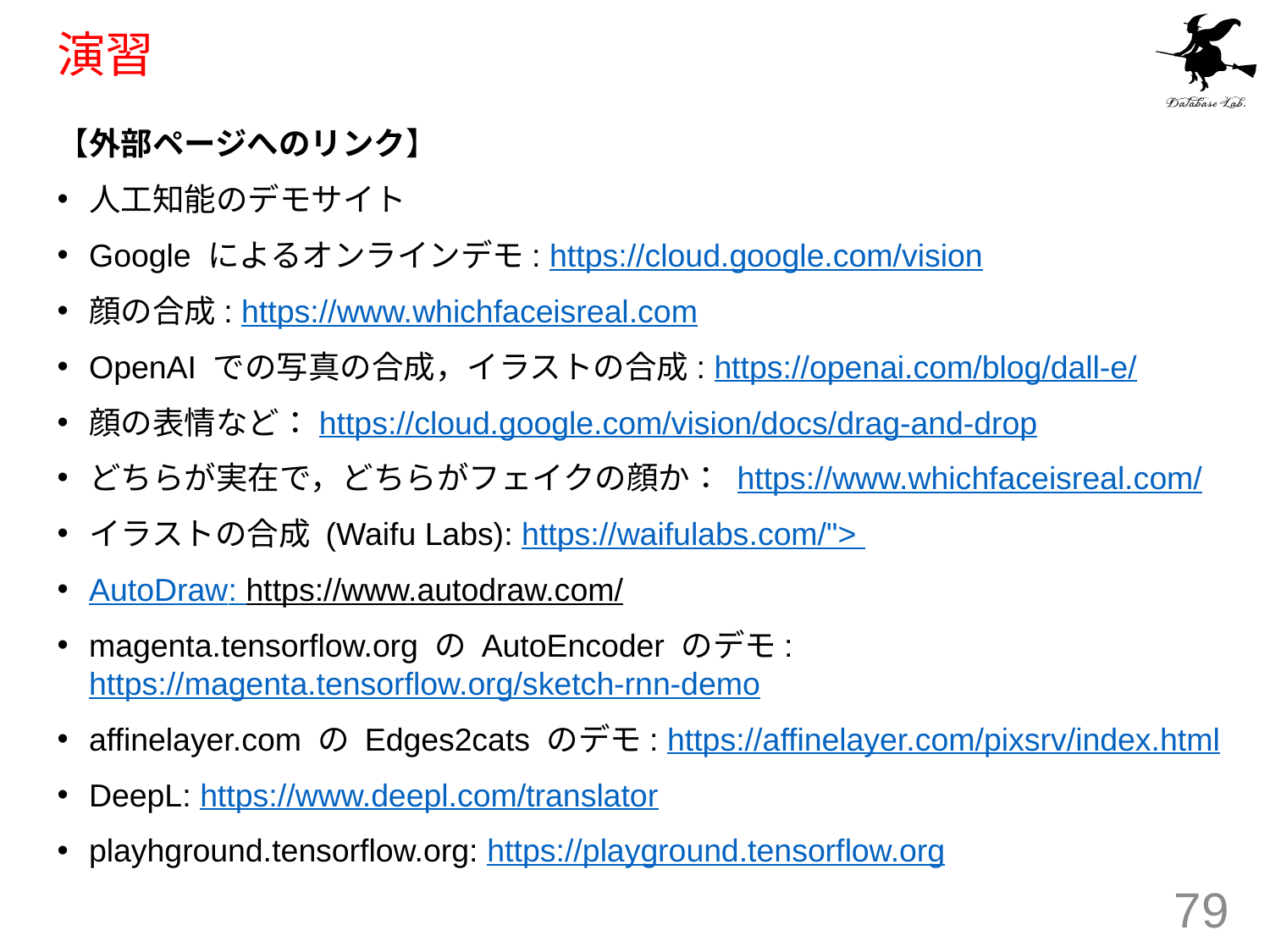

# 演習
【外部ページへのリンク】
人工知能のデモサイト
Google によるオンラインデモ: https://cloud.google.com/vision
顔の合成: https://www.whichfaceisreal.com
OpenAI での写真の合成，イラストの合成: https://openai.com/blog/dall-e/
顔の表情など：https://cloud.google.com/vision/docs/drag-and-drop
どちらが実在で，どちらがフェイクの顔か： https://www.whichfaceisreal.com/
イラストの合成 (Waifu Labs): https://waifulabs.com/">
AutoDraw: https://www.autodraw.com/
magenta.tensorflow.org の AutoEncoder のデモ: https://magenta.tensorflow.org/sketch-rnn-demo
affinelayer.com の Edges2cats のデモ: https://affinelayer.com/pixsrv/index.html
DeepL: https://www.deepl.com/translator
playhground.tensorflow.org: https://playground.tensorflow.org

79